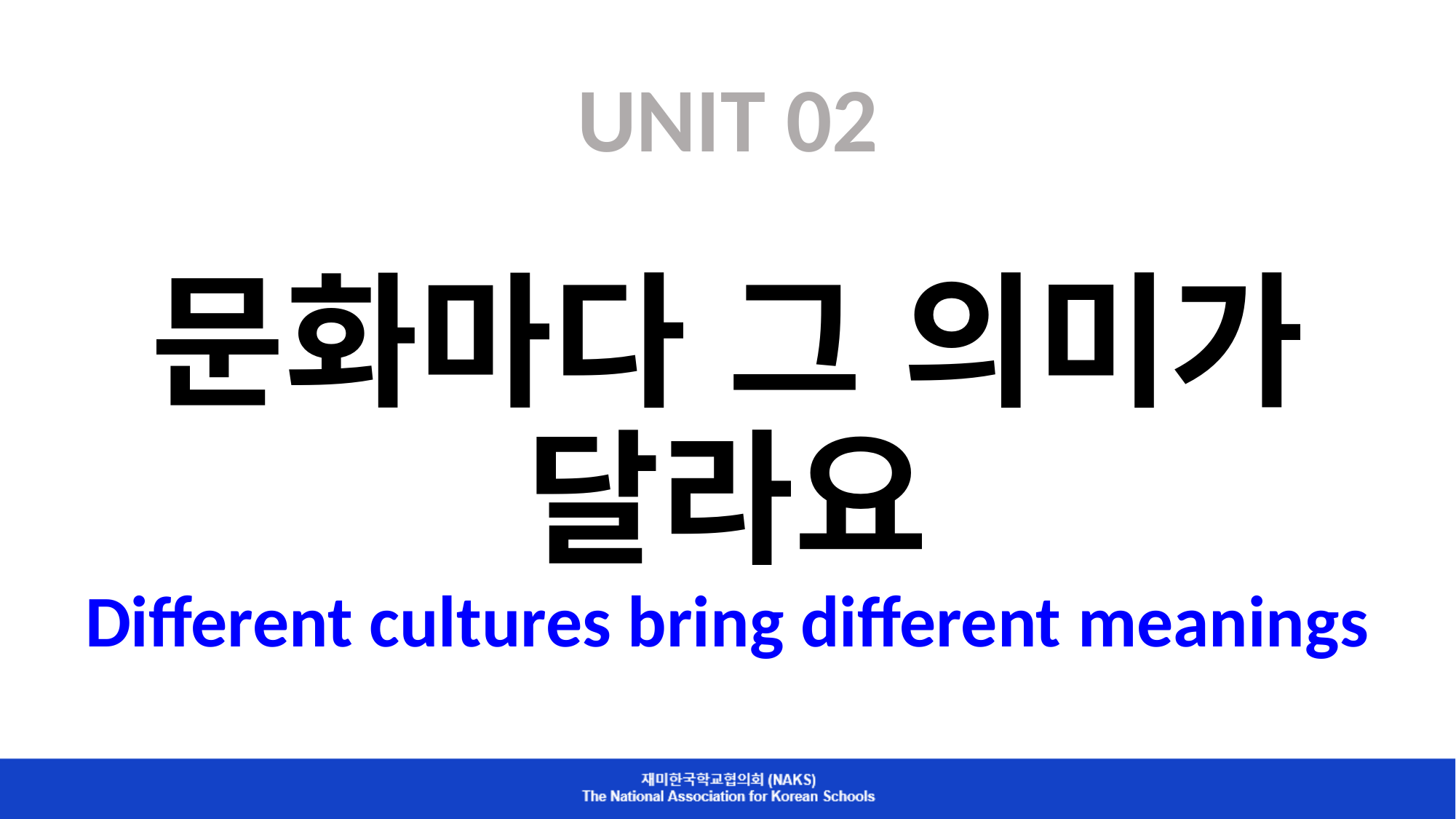

# UNIT 02 문화마다 그 의미가 달라요 Different cultures bring different meanings